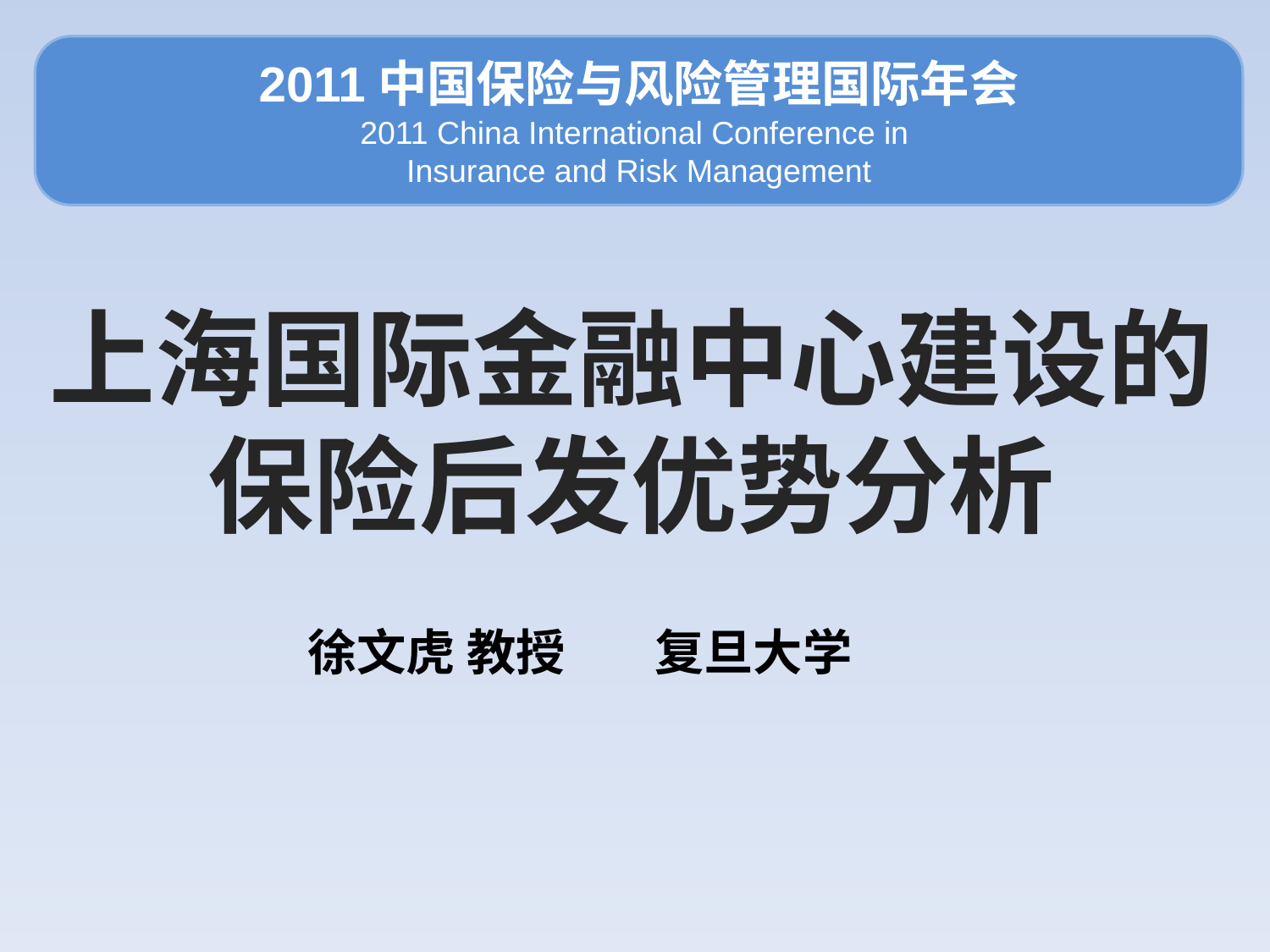

2011中国保险与风险管理国际年会
2011 China International Conference in
Insurance and Risk Management
上海国际金融中心建设的保险后发优势分析
徐文虎 教授        复旦大学